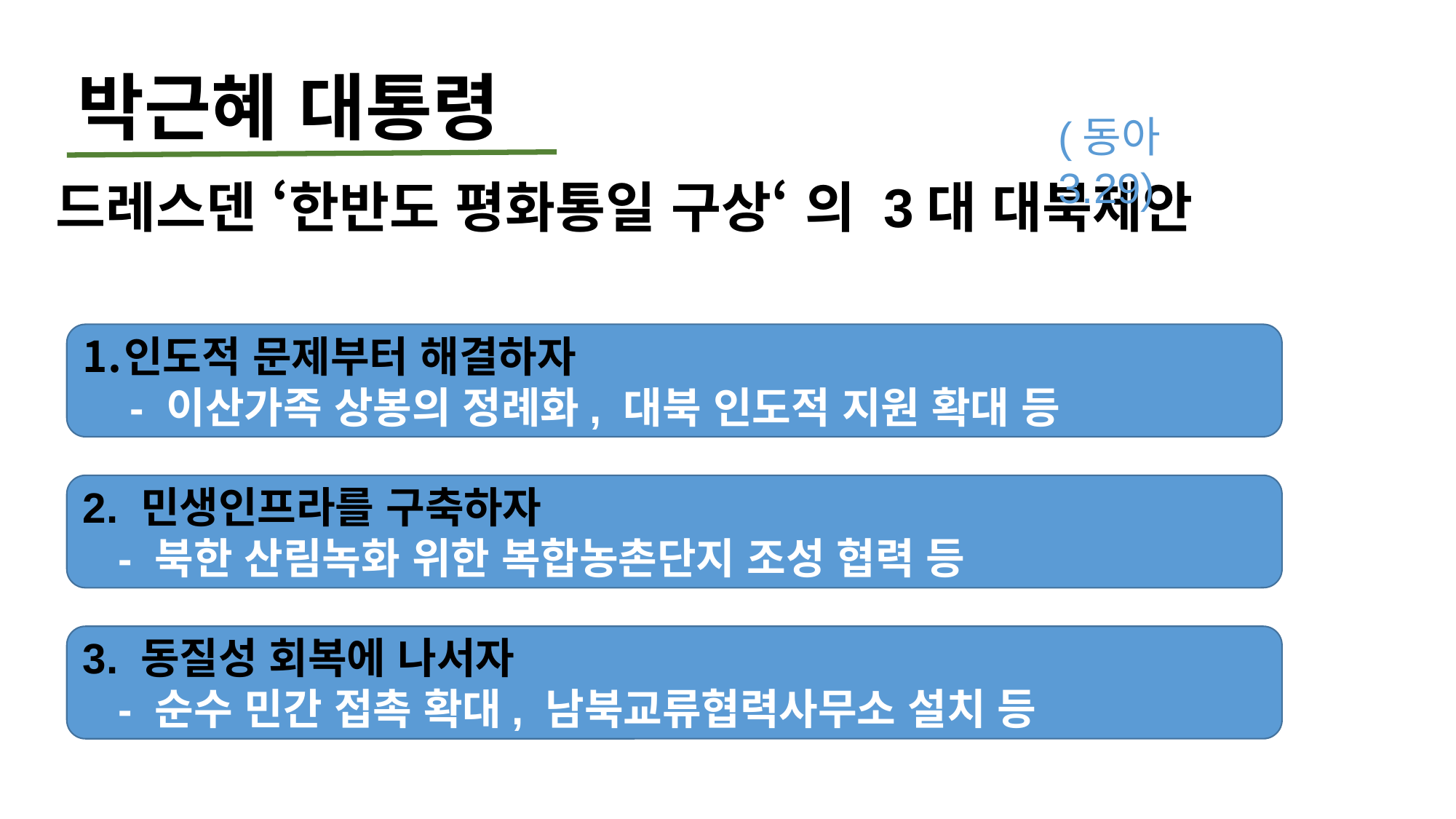

박근혜 대통령
(동아 3.29)
드레스덴 ‘한반도 평화통일 구상‘ 의 3대 대북제안
인도적 문제부터 해결하자
    - 이산가족 상봉의 정례화, 대북 인도적 지원 확대 등
2. 민생인프라를 구축하자
   - 북한 산림녹화 위한 복합농촌단지 조성 협력 등
3. 동질성 회복에 나서자
   - 순수 민간 접촉 확대, 남북교류협력사무소 설치 등